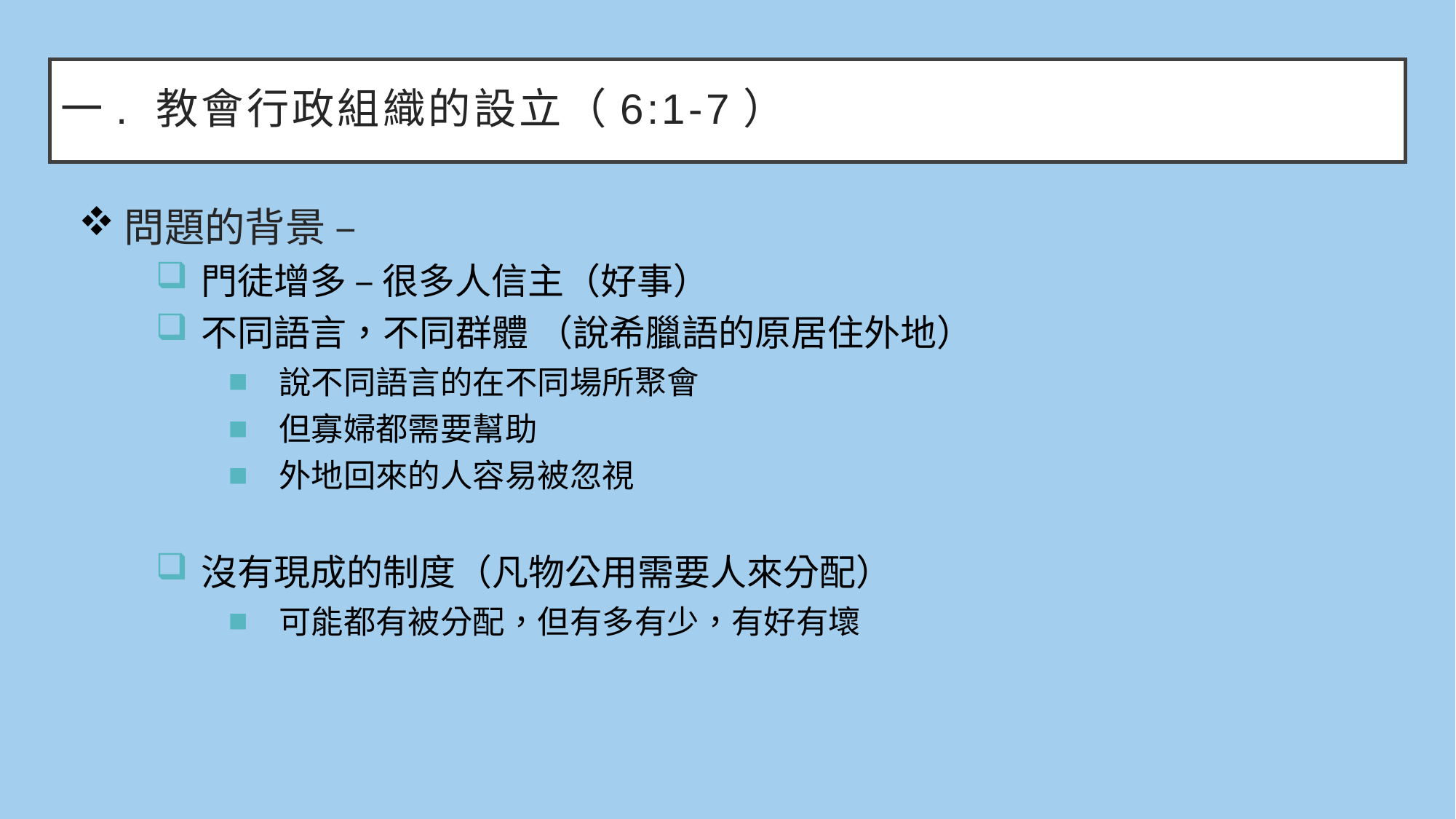

# 一. 教會行政組織的設立（6:1-7）
問題的背景 –
門徒增多 – 很多人信主（好事）
不同語言，不同群體 （說希臘語的原居住外地）
說不同語言的在不同場所聚會
但寡婦都需要幫助
外地回來的人容易被忽視

沒有現成的制度（凡物公用需要人來分配）
可能都有被分配，但有多有少，有好有壞